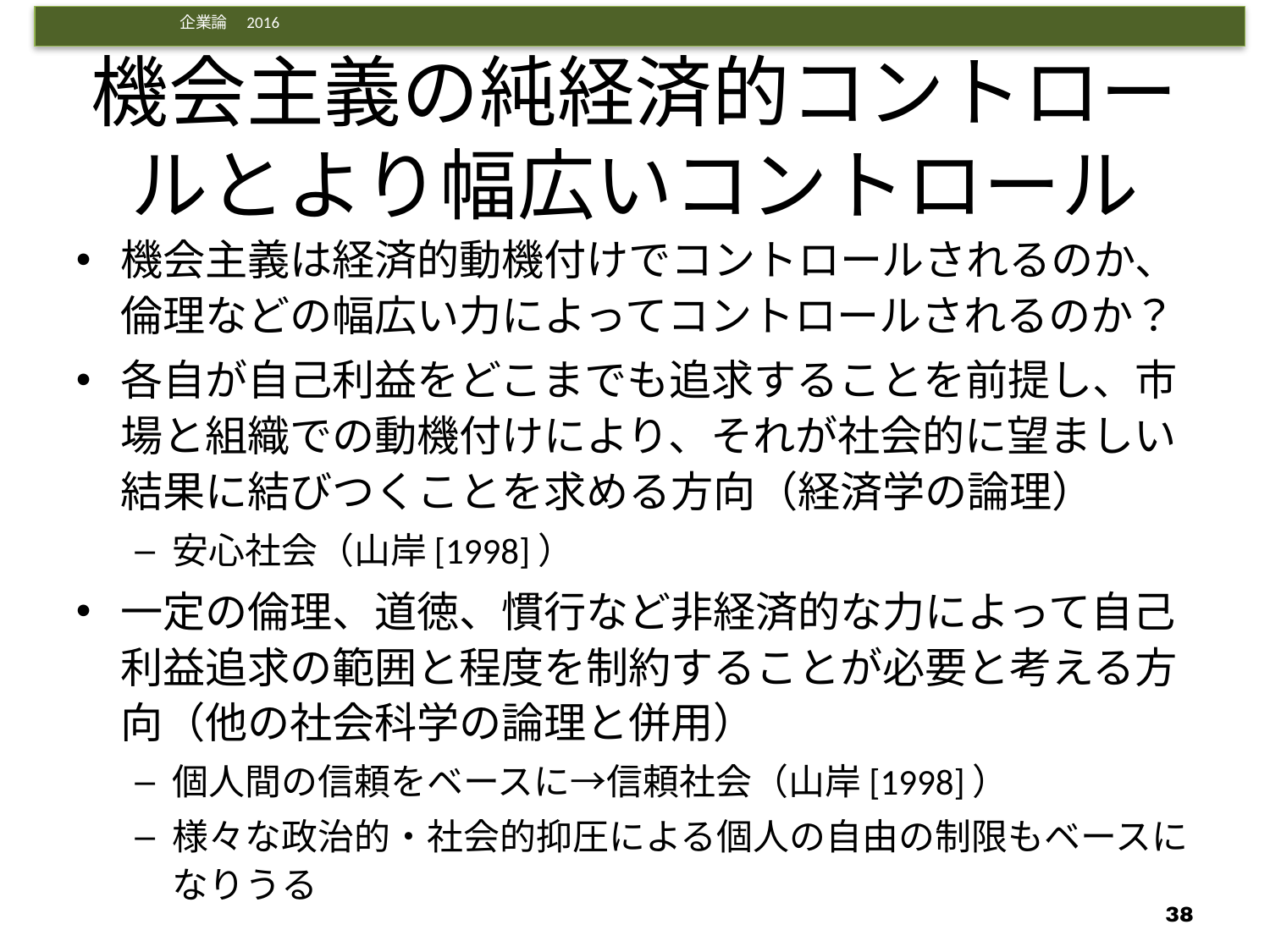

# 機会主義の純経済的コントロールとより幅広いコントロール
機会主義は経済的動機付けでコントロールされるのか、倫理などの幅広い力によってコントロールされるのか？
各自が自己利益をどこまでも追求することを前提し、市場と組織での動機付けにより、それが社会的に望ましい結果に結びつくことを求める方向（経済学の論理）
安心社会（山岸[1998]）
一定の倫理、道徳、慣行など非経済的な力によって自己利益追求の範囲と程度を制約することが必要と考える方向（他の社会科学の論理と併用）
個人間の信頼をベースに→信頼社会（山岸[1998]）
様々な政治的・社会的抑圧による個人の自由の制限もベースになりうる

38